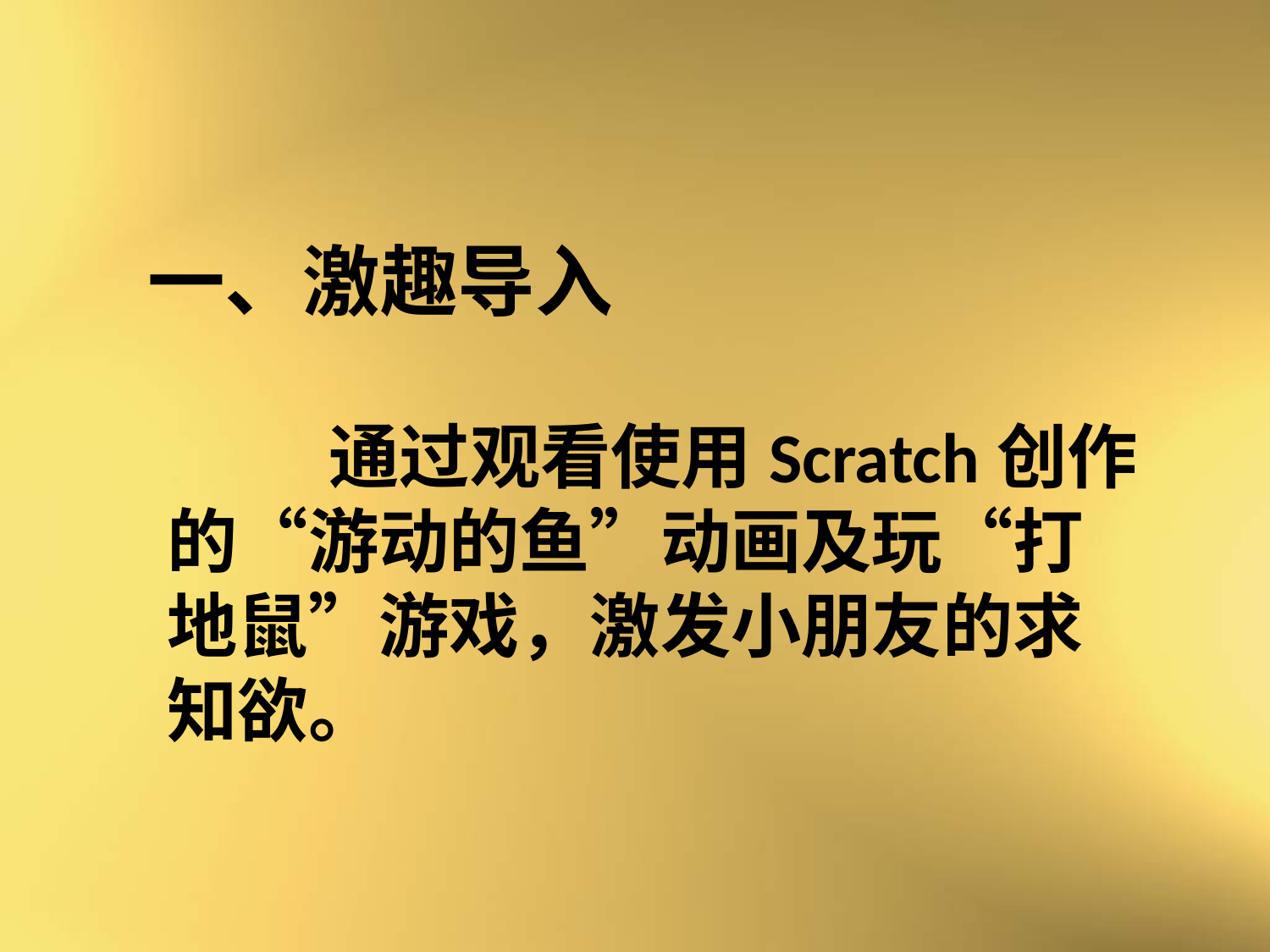

一、激趣导入
         通过观看使用Scratch创作的“游动的鱼”动画及玩“打地鼠”游戏，激发小朋友的求知欲。